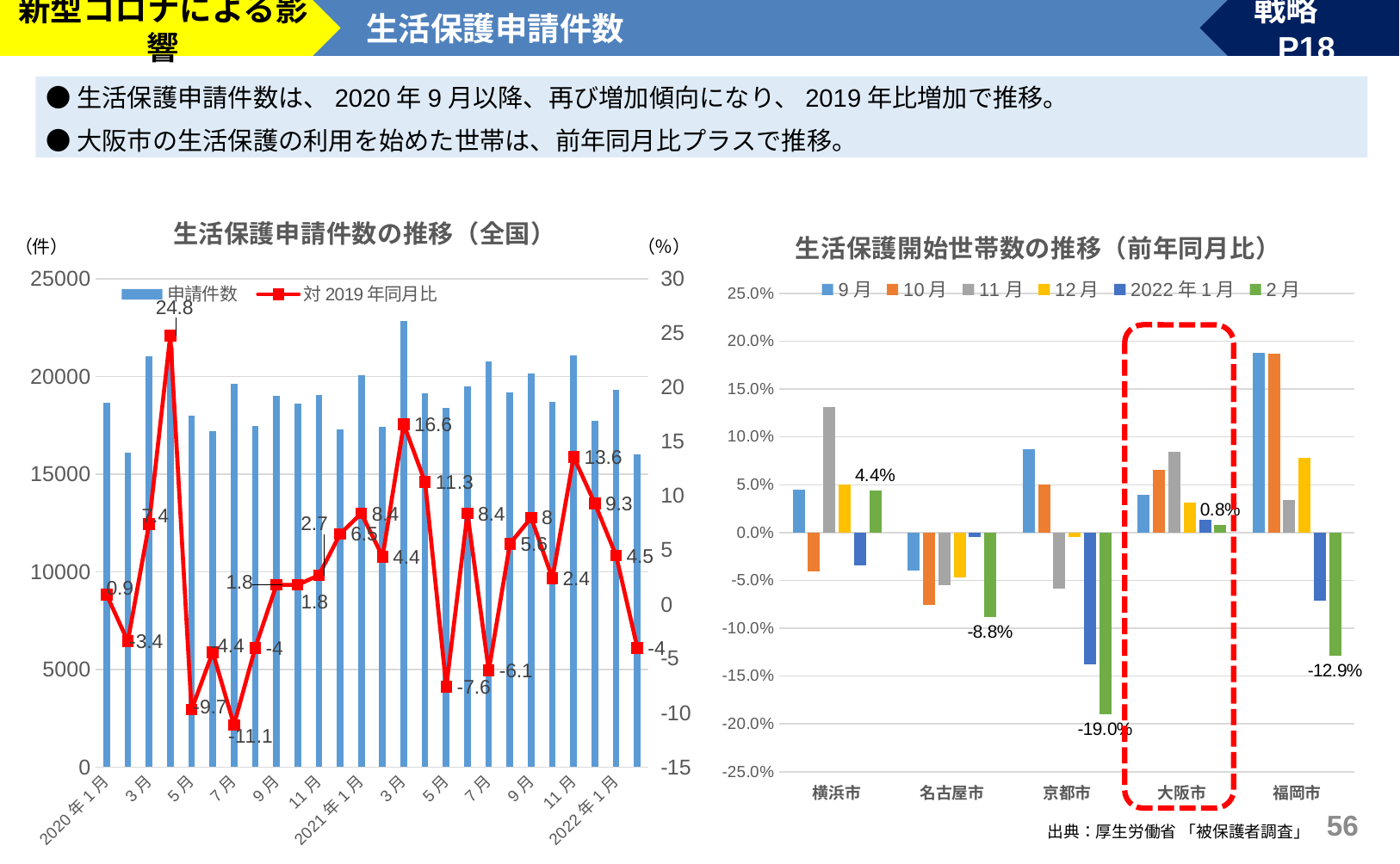

新型コロナによる影響
生活保護申請件数
戦略　P18
●生活保護申請件数は、2020年9月以降、再び増加傾向になり、2019年比増加で推移。
●大阪市の生活保護の利用を始めた世帯は、前年同月比プラスで推移。

### Chart: 生活保護申請件数の推移（全国）

| Category | 申請件数 | 対2019年同月比 |
|---|---|---|
| 2020年1月 | 18660.0 | 0.9 |
| 2月 | 16118.0 | -3.4 |
| 3月 | 21026.0 | 7.4 |
| 4月 | 21486.0 | 24.8 |
| 5月 | 17981.0 | -9.7 |
| 6月 | 17190.0 | -4.4 |
| 7月 | 19650.0 | -11.1 |
| 8月 | 17451.0 | -4.0 |
| 9月 | 18998.0 | 1.8 |
| 10月 | 18621.0 | 1.8 |
| 11月 | 19072.0 | 2.7 |
| 12月 | 17308.0 | 6.5 |
| 2021年1月 | 20061.0 | 8.4 |
| 2月 | 17424.0 | 4.4 |
| 3月 | 22839.0 | 16.6 |
| 4月 | 19165.0 | 11.3 |
| 5月 | 18400.0 | -7.6 |
| 6月 | 19478.0 | 8.4 |
| 7月 | 20757.0 | -6.1 |
| 8月 | 19202.0 | 5.6 |
| 9月 | 20156.0 | 8.0 |
| 10月 | 18726.0 | 2.4 |
| 11月 | 21093.0 | 13.6 |
| 12月 | 17751.0 | 9.3 |
| 2022年1月 | 19334.0 | 4.5 |
| 2月 | 16023.0 | -4.0 |

### Chart: 生活保護開始世帯数の推移（前年同月比）

| Category | 9月 | 10月 | 11月 | 12月 | 2022年1月 | 2月 |
|---|---|---|---|---|---|---|
| 横浜市 | 0.04486251808972508 | -0.04087193460490468 | 0.13141993957703924 | 0.05071315372424712 | -0.034074074074074034 | 0.04391891891891886 |
| 名古屋市 | -0.03956834532374098 | -0.07550644567219156 | -0.05477031802120136 | -0.04708097928436916 | -0.00424628450106157 | -0.0881763527054108 |
| 京都市 | 0.08681672025723475 | 0.05050505050505061 | -0.058461538461538454 | -0.0043290043290042934 | -0.1380368098159509 | -0.19016393442622948 |
| 大阪市 | 0.03923205342237068 | 0.065587734241908 | 0.08485856905158062 | 0.031020408163265234 | 0.012919896640826822 | 0.007648183556405286 |
| 福岡市 | 0.18827160493827155 | 0.18696883852691215 | 0.03428571428571425 | 0.0778816199376946 | -0.0714285714285714 | -0.12895377128953767 |
56
出典：厚生労働省 「被保護者調査」